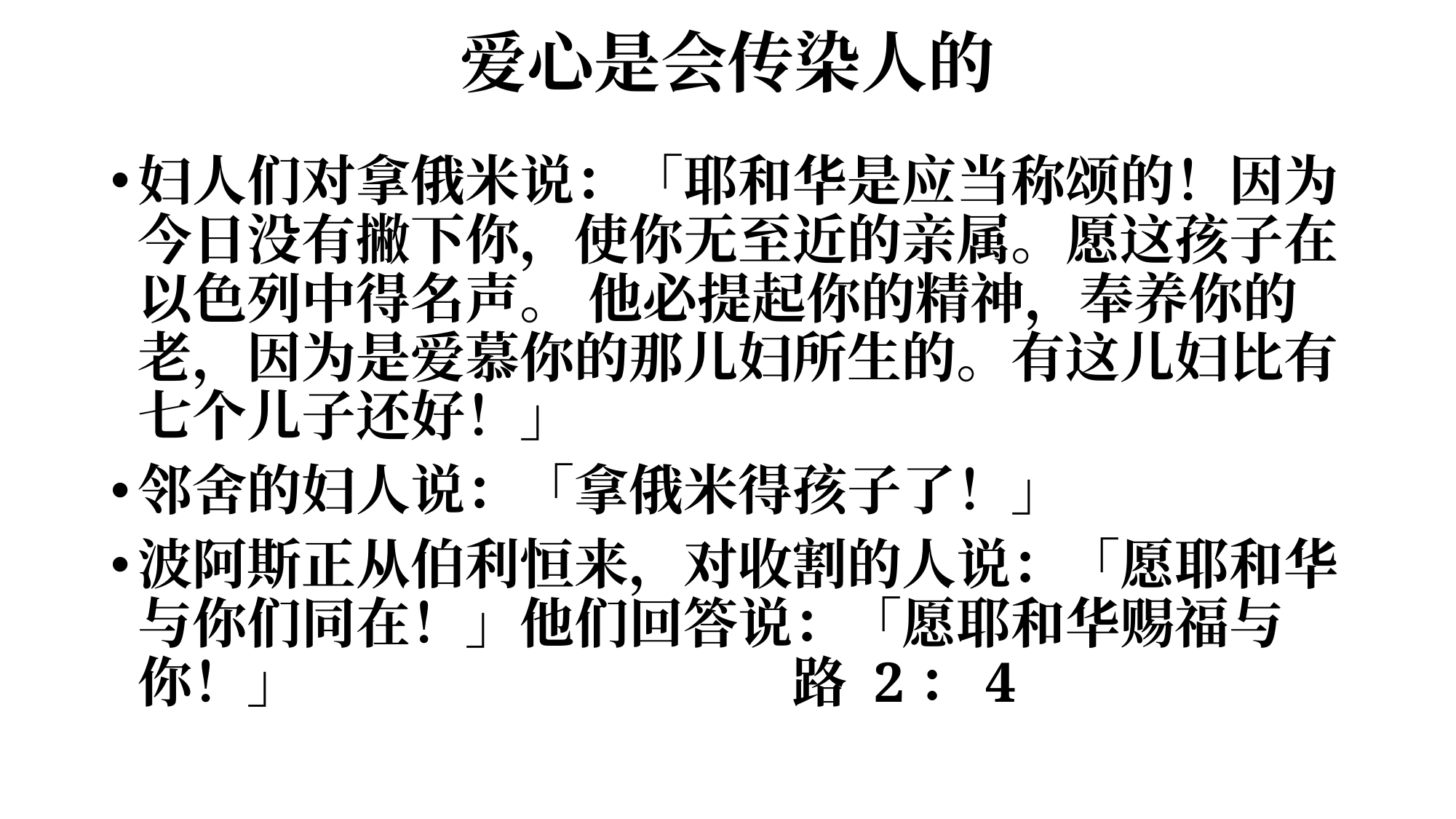

# 爱心是会传染人的
妇人们对拿俄米说：「耶和华是应当称颂的！因为今日没有撇下你，使你无至近的亲属。愿这孩子在以色列中得名声。 他必提起你的精神，奉养你的老，因为是爱慕你的那儿妇所生的。有这儿妇比有七个儿子还好！」
邻舍的妇人说：「拿俄米得孩子了！」
波阿斯正从伯利恒来，对收割的人说：「愿耶和华与你们同在！」他们回答说：「愿耶和华赐福与你！」 					路 2：4